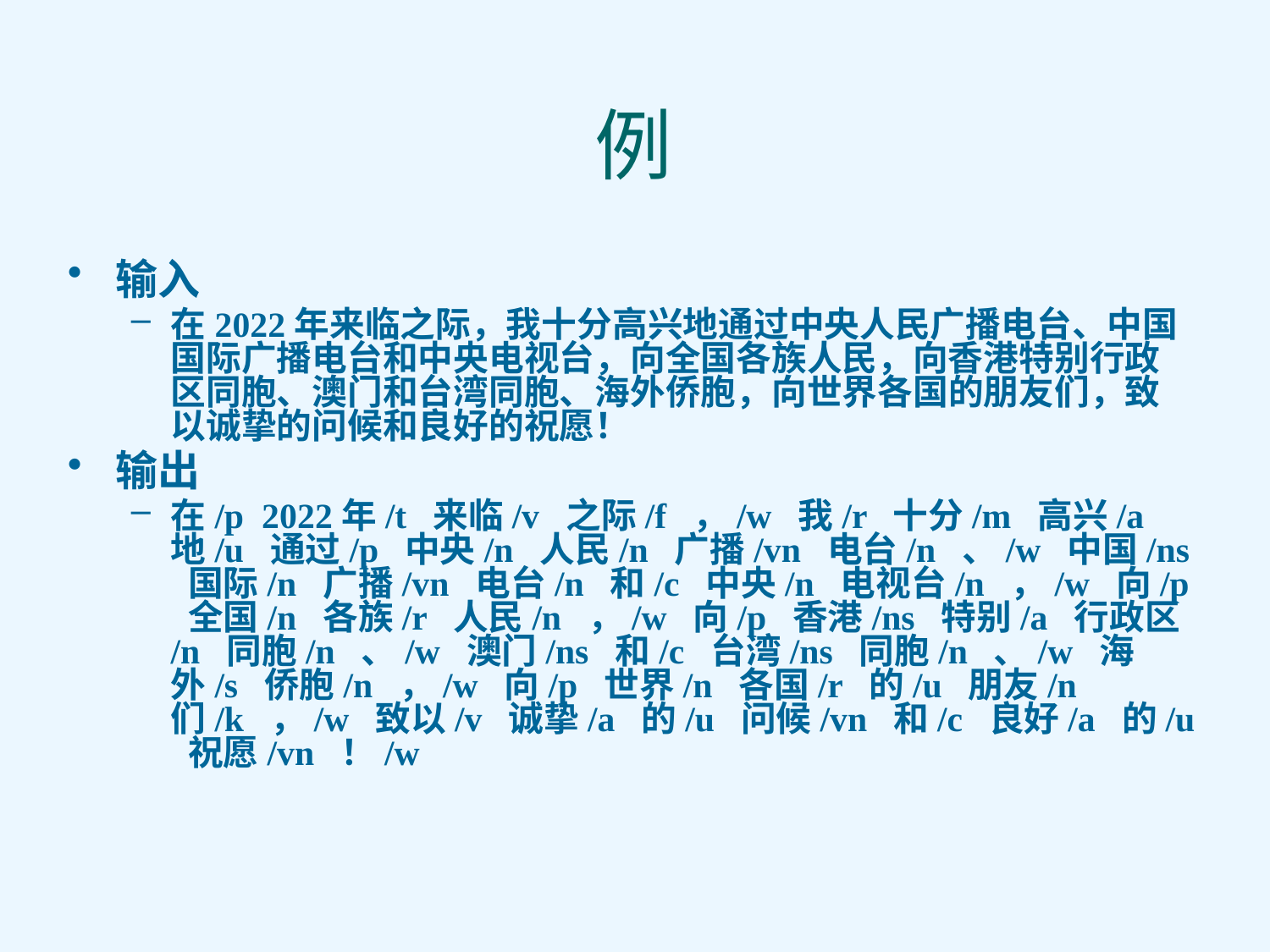

# 例
输入
在2022年来临之际，我十分高兴地通过中央人民广播电台、中国国际广播电台和中央电视台，向全国各族人民，向香港特别行政区同胞、澳门和台湾同胞、海外侨胞，向世界各国的朋友们，致以诚挚的问候和良好的祝愿！
输出
在/p  2022年/t  来临/v  之际/f  ，/w  我/r  十分/m  高兴/a  地/u  通过/p  中央/n  人民/n  广播/vn  电台/n  、/w  中国/ns  国际/n  广播/vn  电台/n  和/c  中央/n  电视台/n  ，/w  向/p  全国/n  各族/r  人民/n  ，/w  向/p  香港/ns  特别/a  行政区/n  同胞/n  、/w  澳门/ns  和/c  台湾/ns  同胞/n  、/w  海外/s  侨胞/n  ，/w  向/p  世界/n  各国/r  的/u  朋友/n  们/k  ，/w  致以/v  诚挚/a  的/u  问候/vn  和/c  良好/a  的/u  祝愿/vn  ！/w